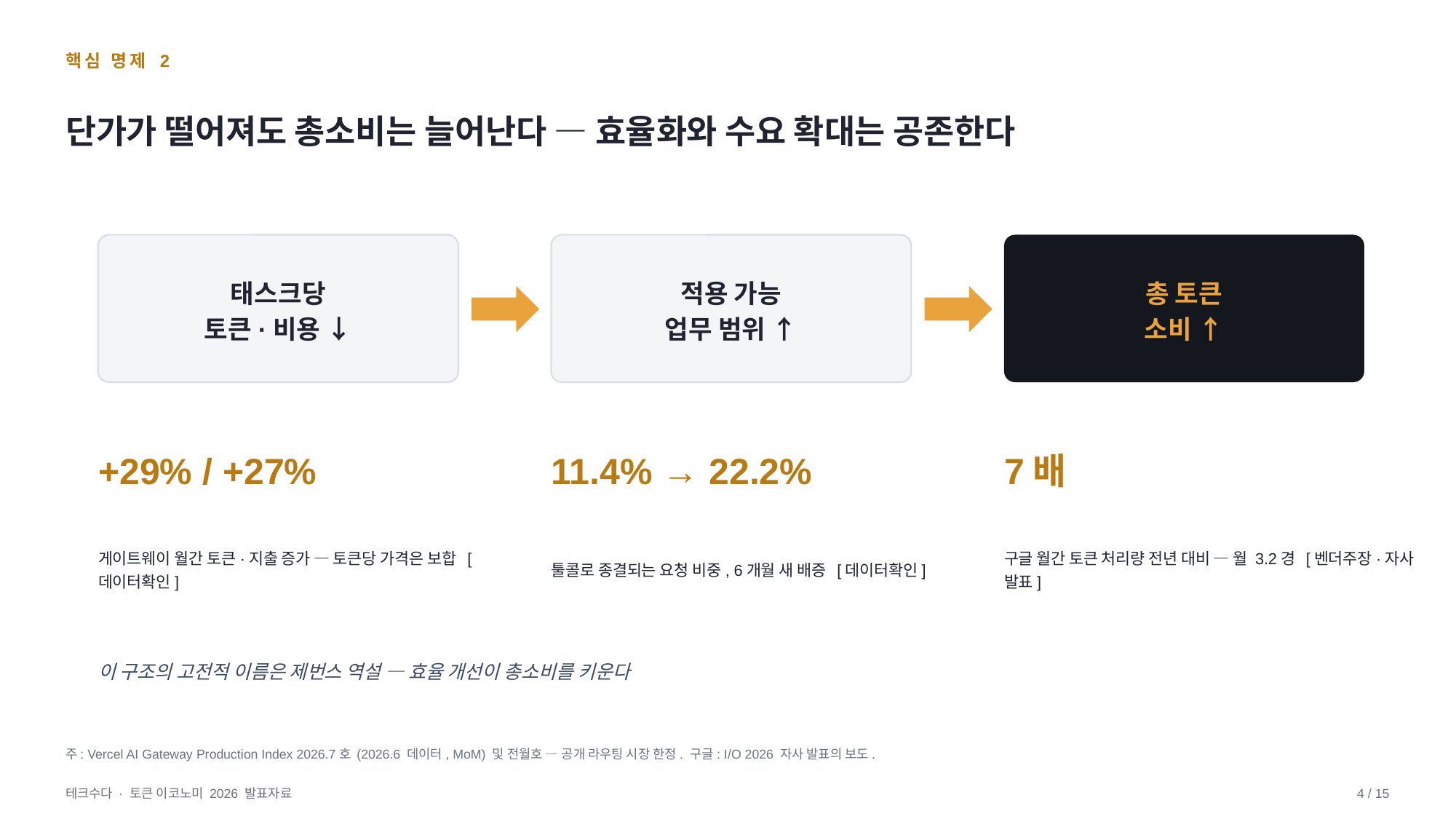

핵심 명제 2
단가가 떨어져도 총소비는 늘어난다 — 효율화와 수요 확대는 공존한다

태스크당
토큰·비용 ↓

적용 가능
업무 범위 ↑

총 토큰
소비 ↑

+29% / +27%
11.4% → 22.2%
7배
게이트웨이 월간 토큰·지출 증가 — 토큰당 가격은 보합  [데이터확인]
툴콜로 종결되는 요청 비중, 6개월 새 배증  [데이터확인]
구글 월간 토큰 처리량 전년 대비 — 월 3.2경  [벤더주장·자사 발표]
이 구조의 고전적 이름은 제번스 역설 — 효율 개선이 총소비를 키운다
주: Vercel AI Gateway Production Index 2026.7호 (2026.6 데이터, MoM) 및 전월호 — 공개 라우팅 시장 한정. 구글: I/O 2026 자사 발표의 보도.
테크수다 · 토큰 이코노미 2026 발표자료
4 / 15